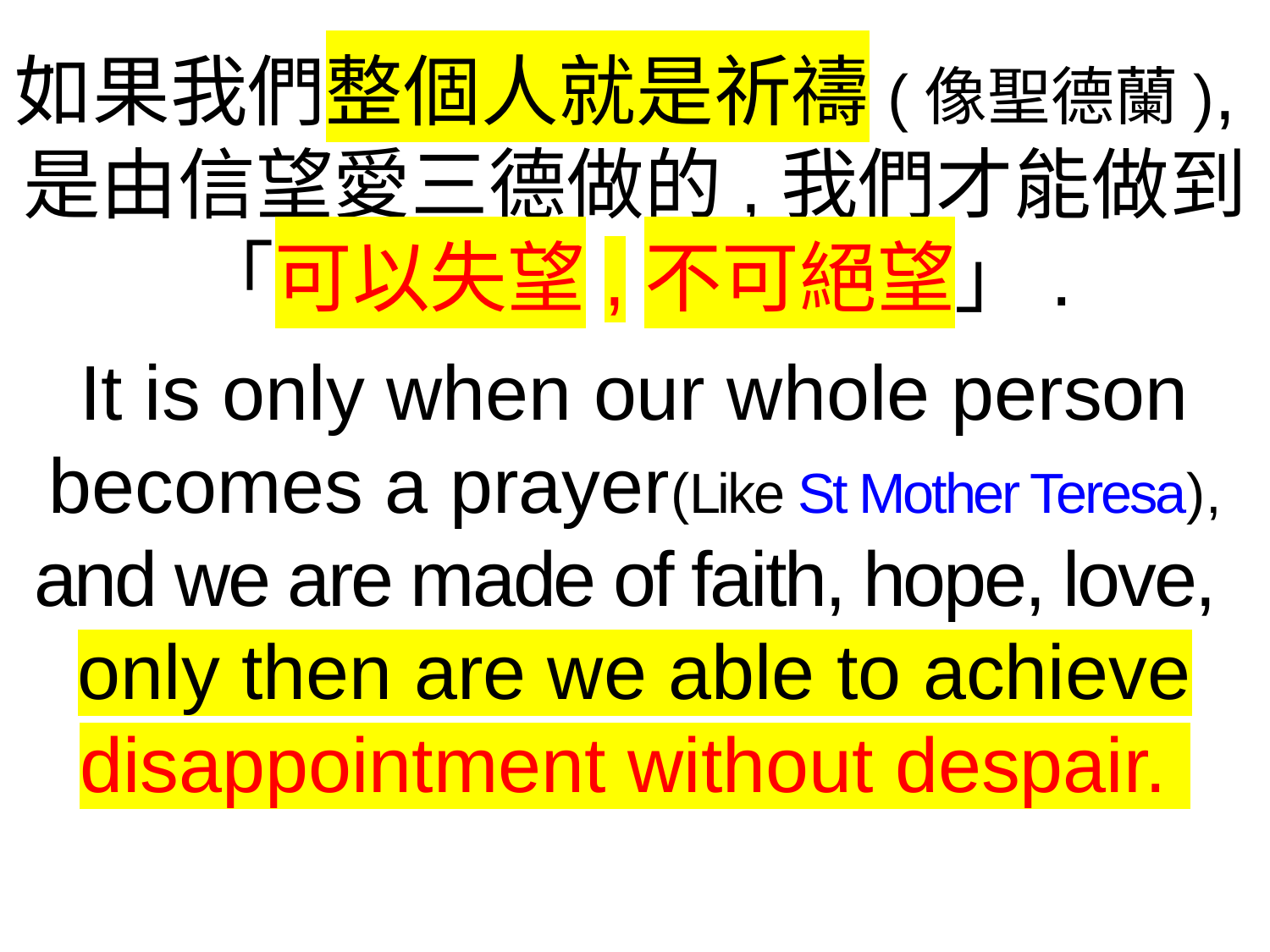

如果我們整個人就是祈禱(像聖德蘭),是由信望愛三德做的,我們才能做到
「可以失望,不可絕望」.
It is only when our whole person becomes a prayer(Like St Mother Teresa), and we are made of faith, hope, love,
only then are we able to achieve disappointment without despair.